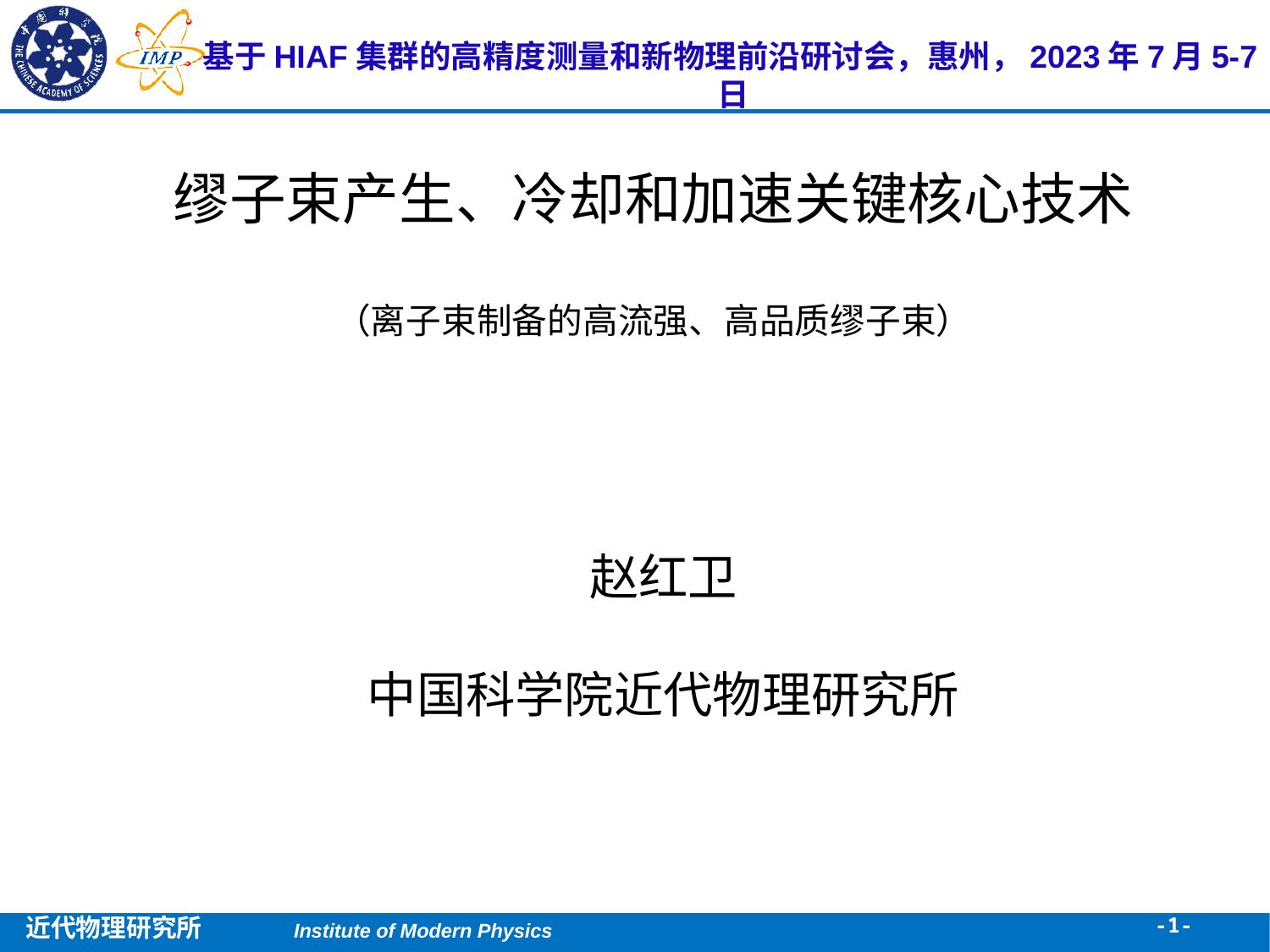

# 基于HIAF集群的高精度测量和新物理前沿研讨会，惠州，2023年7月5-7日
缪子束产生、冷却和加速关键核心技术

（离子束制备的高流强、高品质缪子束）
赵红卫

中国科学院近代物理研究所